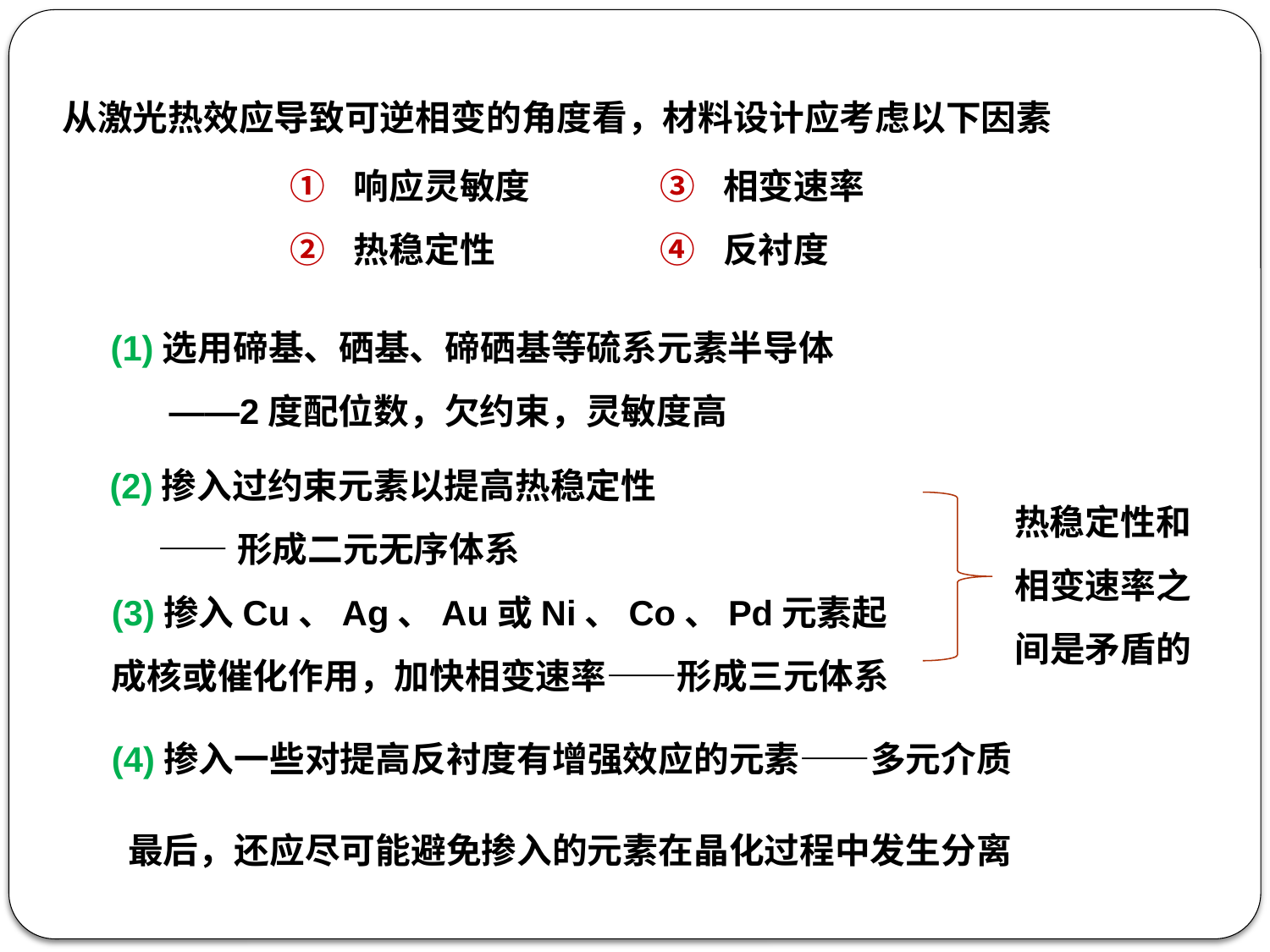

从激光热效应导致可逆相变的角度看，材料设计应考虑以下因素
响应灵敏度
热稳定性
相变速率
反衬度
(1)选用碲基、硒基、碲硒基等硫系元素半导体
      ——2度配位数，欠约束，灵敏度高
(2)掺入过约束元素以提高热稳定性
      ——形成二元无序体系
热稳定性和相变速率之间是矛盾的

(3)掺入Cu、Ag、Au或Ni、Co、Pd元素起成核或催化作用，加快相变速率——形成三元体系
(4)掺入一些对提高反衬度有增强效应的元素——多元介质
最后，还应尽可能避免掺入的元素在晶化过程中发生分离